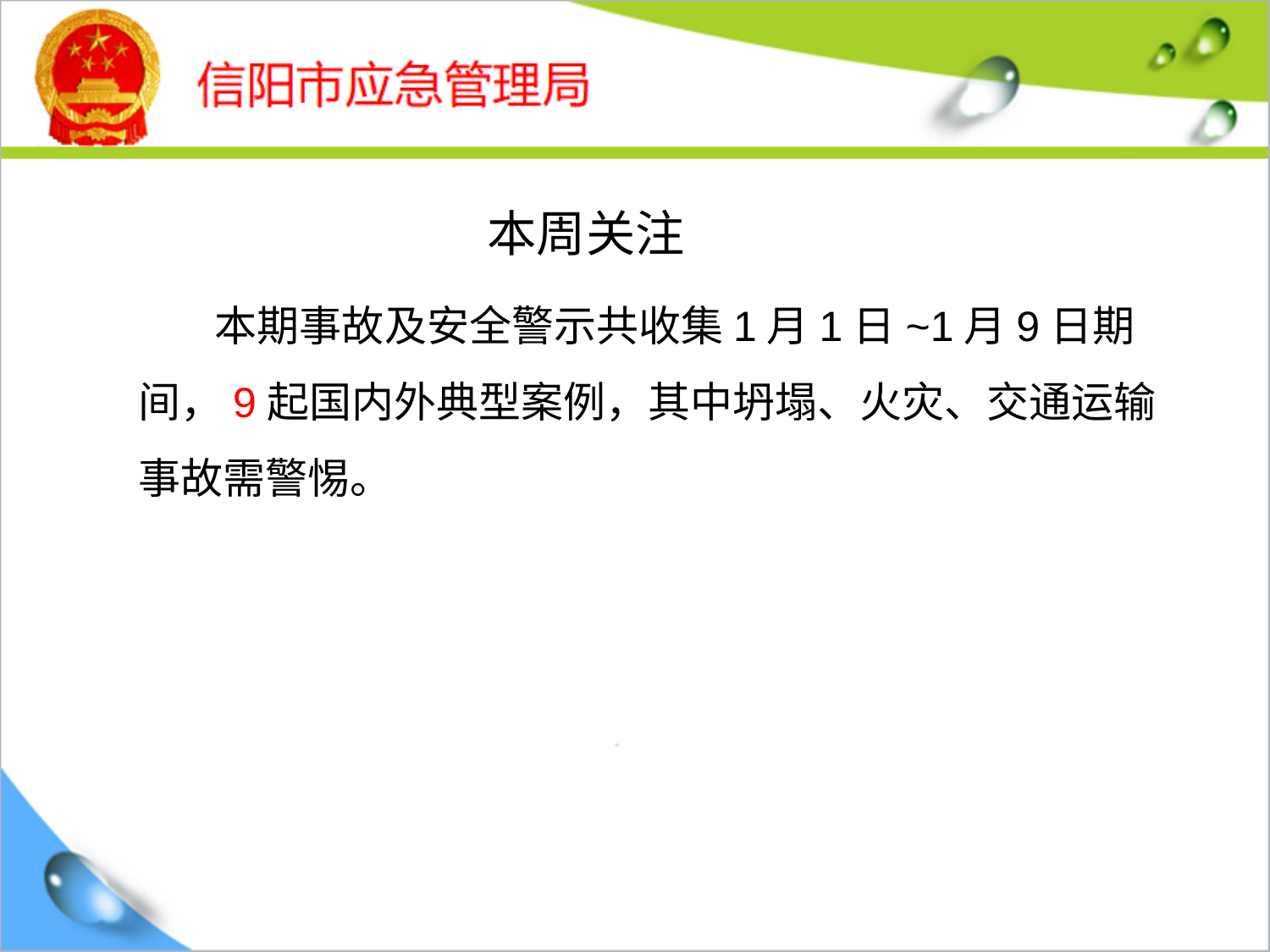

本周关注
       本期事故及安全警示共收集1月1日~1月9日期间，9起国内外典型案例，其中坍塌、火灾、交通运输事故需警惕。